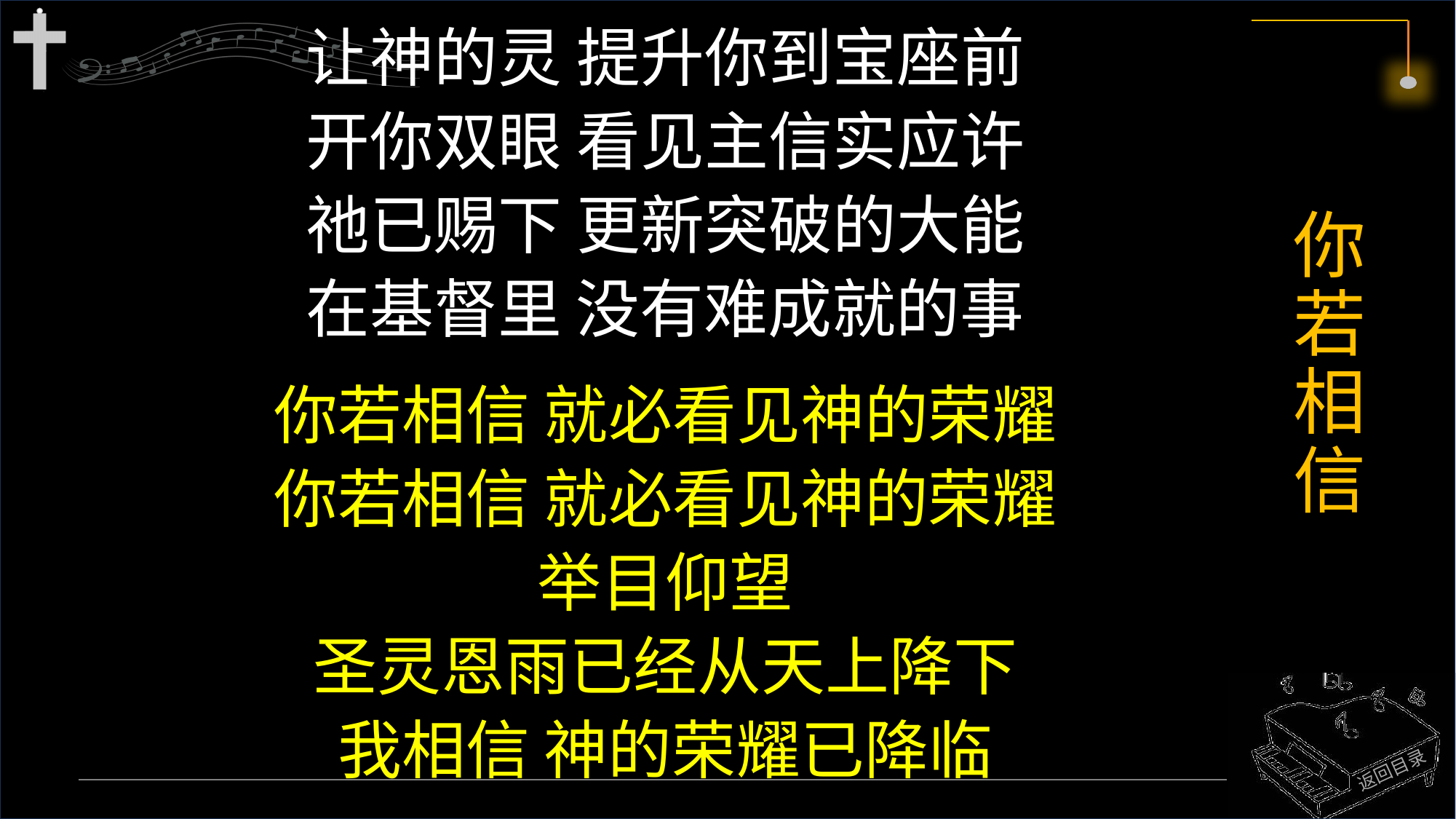

让神的灵 提升你到宝座前
开你双眼 看见主信实应许
祂已赐下 更新突破的大能
在基督里 没有难成就的事

你若相信 就必看见神的荣耀
你若相信 就必看见神的荣耀
举目仰望
圣灵恩雨已经从天上降下
我相信 神的荣耀已降临
# 你若相信